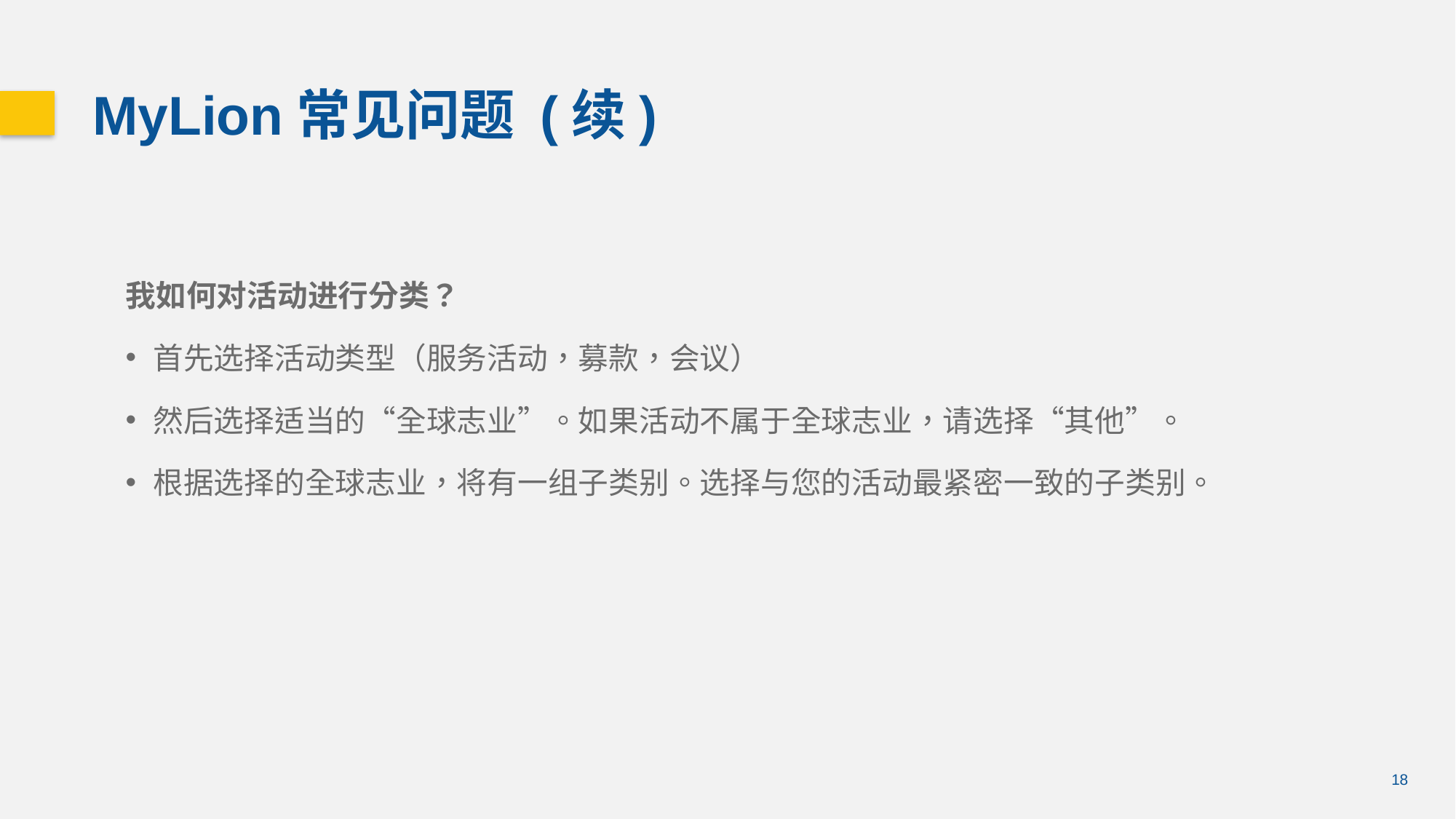

MyLion常见问题 (续)
我如何对活动进行分类？
首先选择活动类型（服务活动，募款，会议）
然后选择适当的“全球志业”。如果活动不属于全球志业，请选择“其他”。
根据选择的全球志业，将有一组子类别。选择与您的活动最紧密一致的子类别。